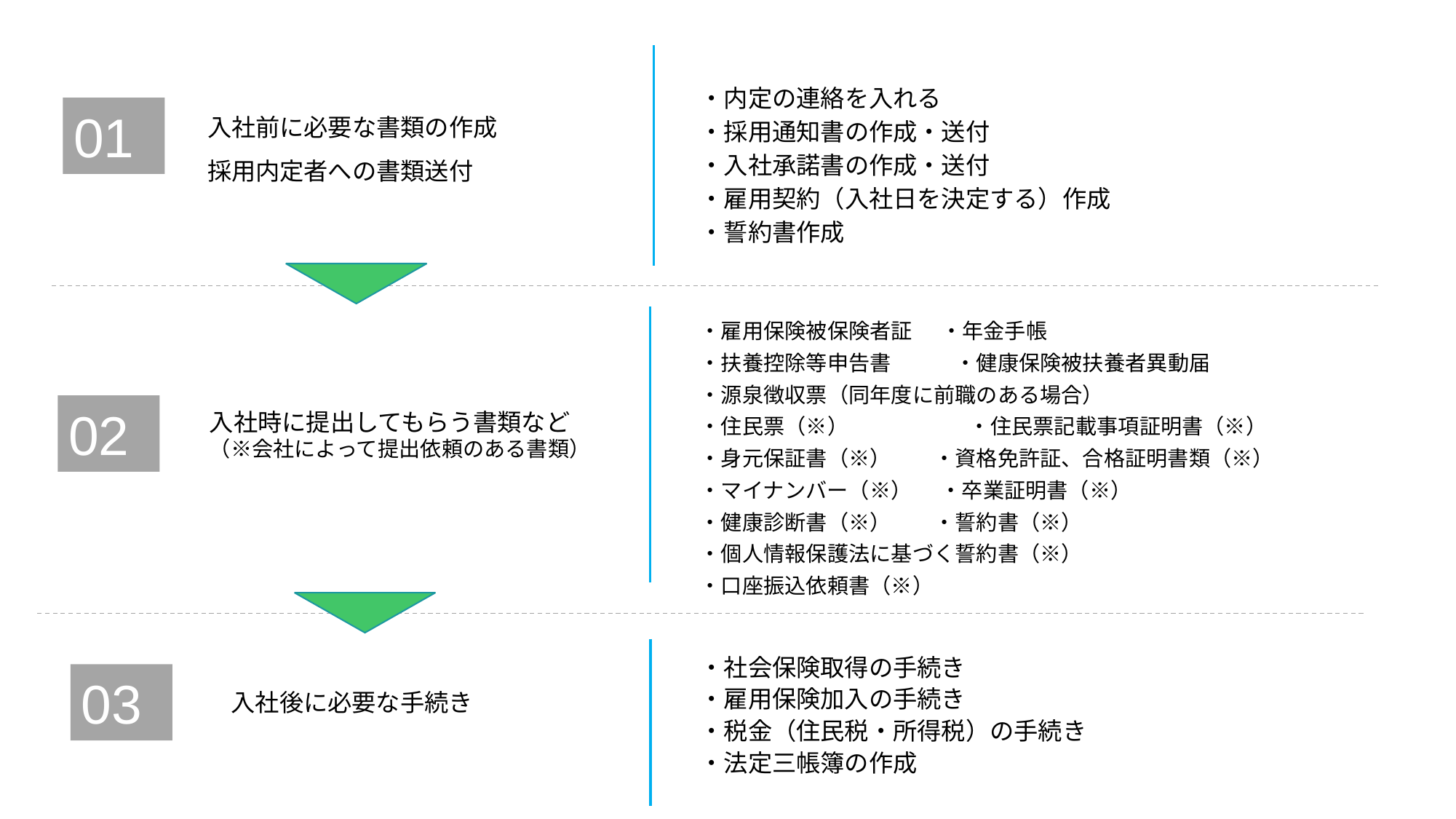

・内定の連絡を入れる
・採用通知書の作成・送付
・入社承諾書の作成・送付
・雇用契約（入社日を決定する）作成
・誓約書作成
入社前に必要な書類の作成
採用内定者への書類送付
01

・雇用保険被保険者証      ・年金手帳
・扶養控除等申告書　　　・健康保険被扶養者異動届
・源泉徴収票（同年度に前職のある場合）
・住民票（※） 　　　　　  ・住民票記載事項証明書（※）
・身元保証書（※）         ・資格免許証、合格証明書類（※）
・マイナンバー（※）      ・卒業証明書（※）
・健康診断書（※）         ・誓約書（※）
・個人情報保護法に基づく誓約書（※）
・口座振込依頼書（※）
02
入社時に提出してもらう書類など
（※会社によって提出依頼のある書類）

・社会保険取得の手続き
・雇用保険加入の手続き
・税金（住民税・所得税）の手続き
・法定三帳簿の作成
03
入社後に必要な手続き